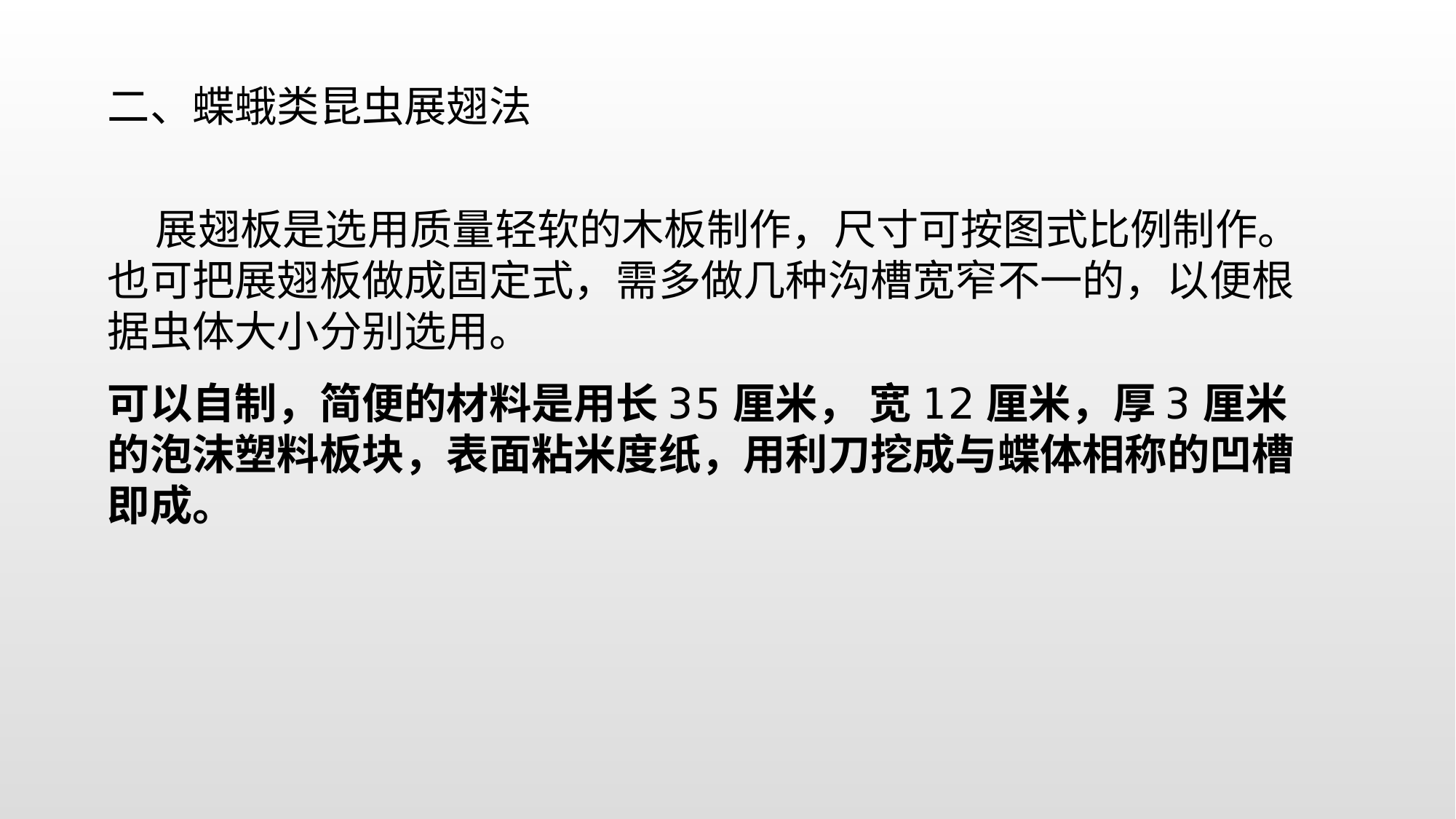

二、蝶蛾类昆虫展翅法
    展翅板是选用质量轻软的木板制作，尺寸可按图式比例制作。也可把展翅板做成固定式，需多做几种沟槽宽窄不一的，以便根据虫体大小分别选用。
可以自制，简便的材料是用长35厘米， 宽12厘米，厚3厘米的泡沫塑料板块，表面粘米度纸，用利刀挖成与蝶体相称的凹槽即成。